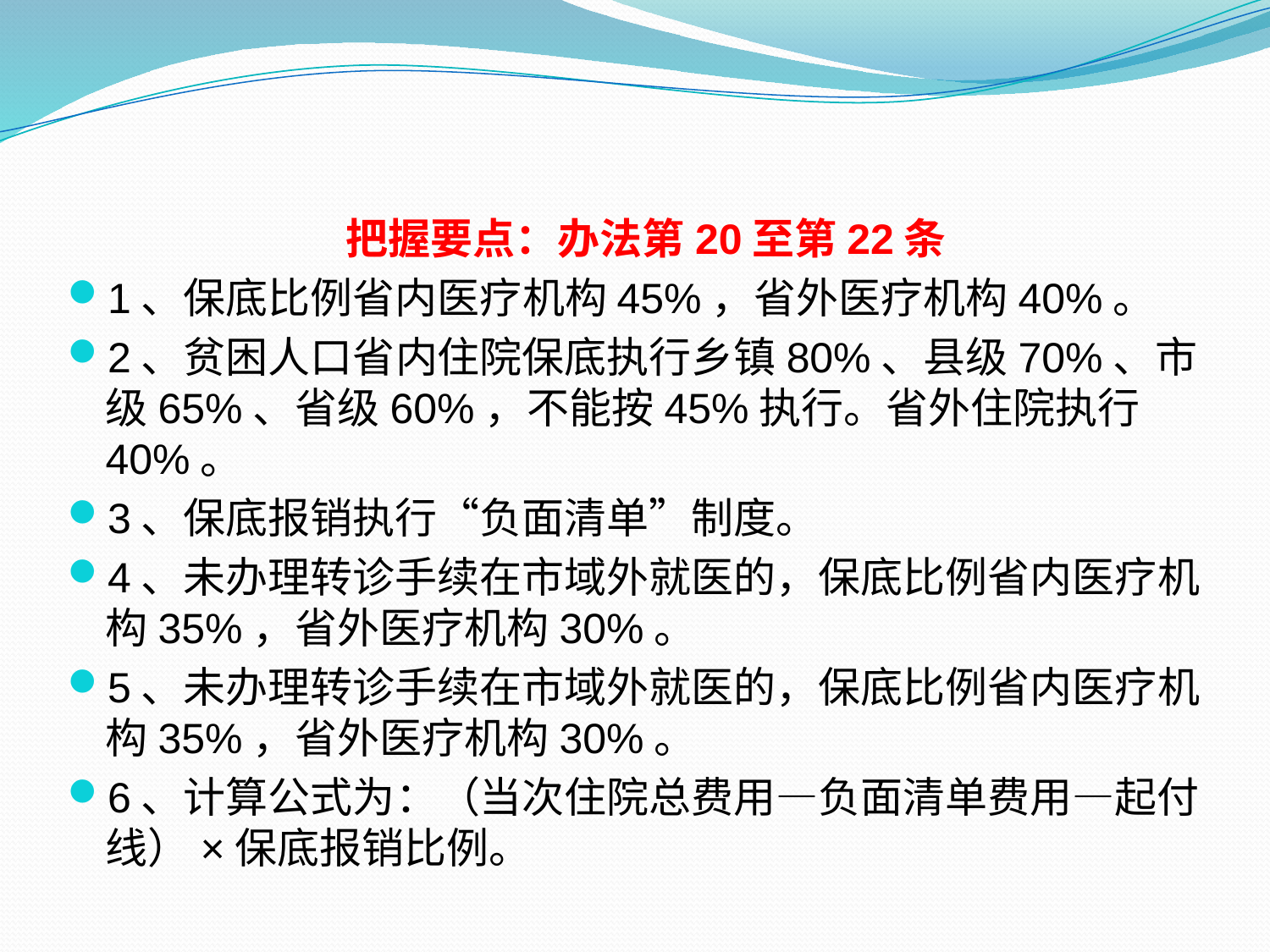

#
把握要点：办法第20至第22条
1、保底比例省内医疗机构45%，省外医疗机构40%。
2、贫困人口省内住院保底执行乡镇80%、县级70%、市级65%、省级60%，不能按45%执行。省外住院执行40%。
3、保底报销执行“负面清单”制度。
4、未办理转诊手续在市域外就医的，保底比例省内医疗机构35%，省外医疗机构30%。
5、未办理转诊手续在市域外就医的，保底比例省内医疗机构35%，省外医疗机构30%。
6、计算公式为：（当次住院总费用—负面清单费用—起付线）×保底报销比例。